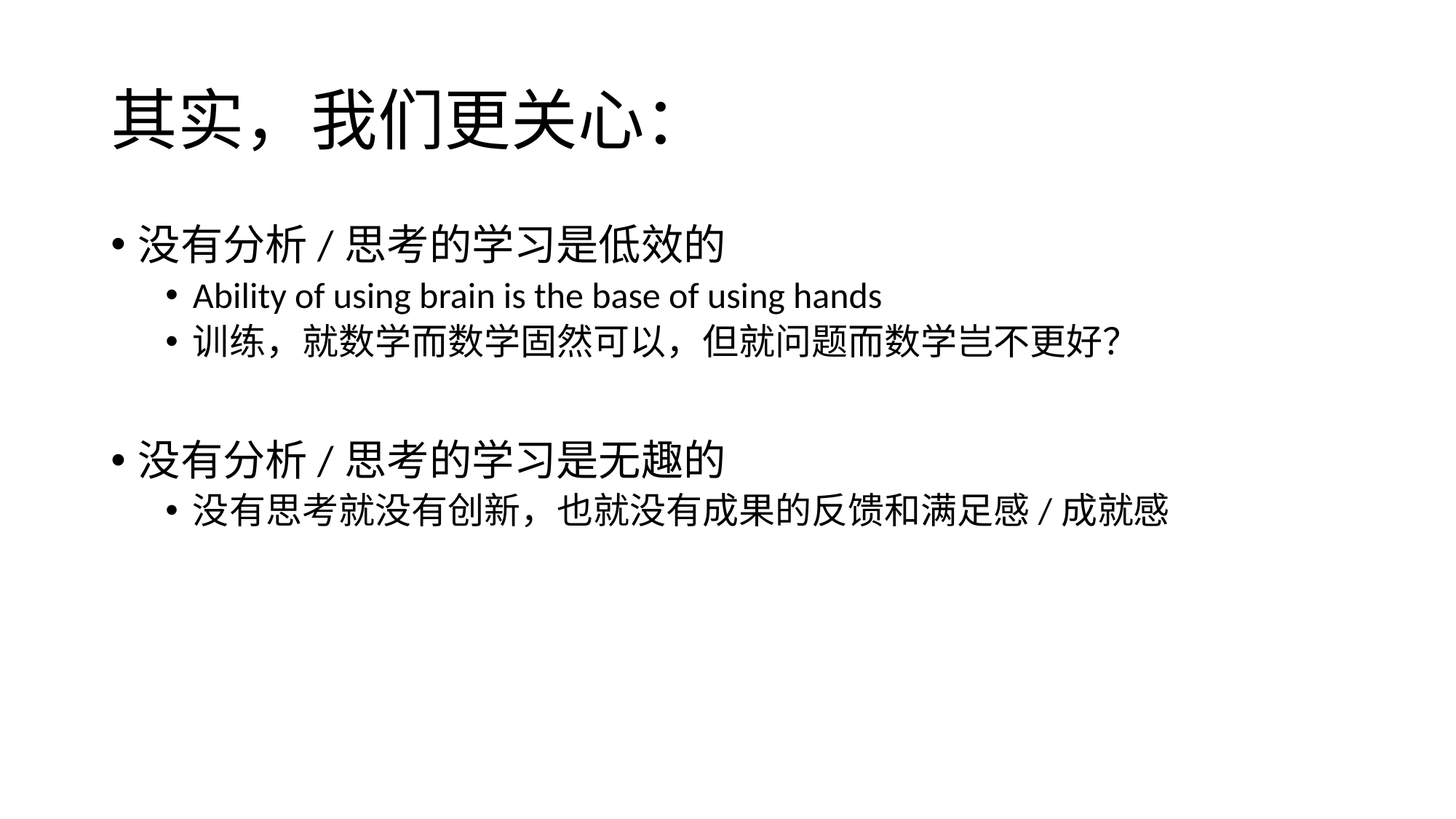

# 其实，我们更关心：
没有分析/思考的学习是低效的
Ability of using brain is the base of using hands
训练，就数学而数学固然可以，但就问题而数学岂不更好？

没有分析/思考的学习是无趣的
没有思考就没有创新，也就没有成果的反馈和满足感/成就感